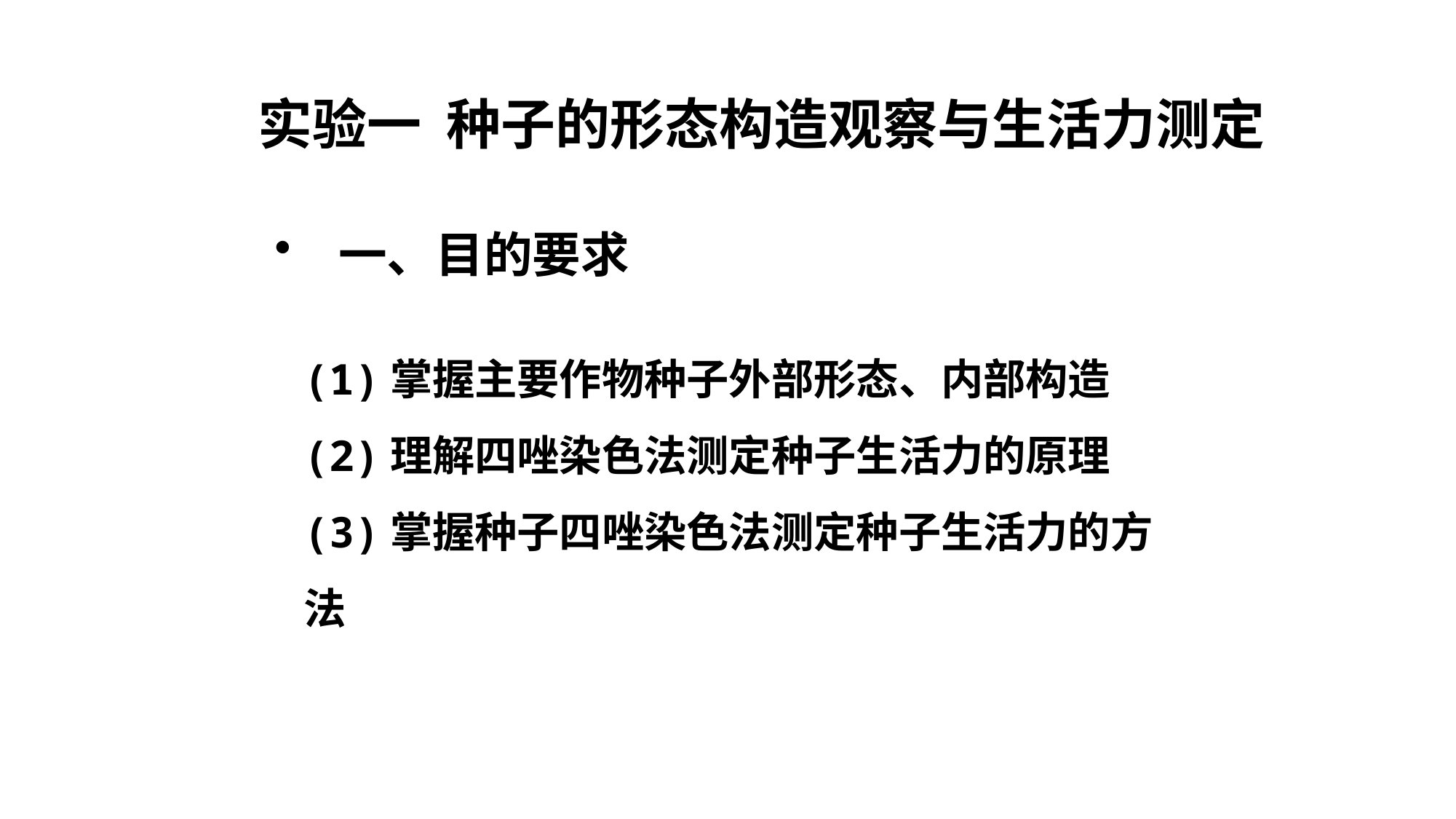

# 实验一  种子的形态构造观察与生活力测定
 一、目的要求
(1)掌握主要作物种子外部形态、内部构造
(2)理解四唑染色法测定种子生活力的原理
(3)掌握种子四唑染色法测定种子生活力的方法